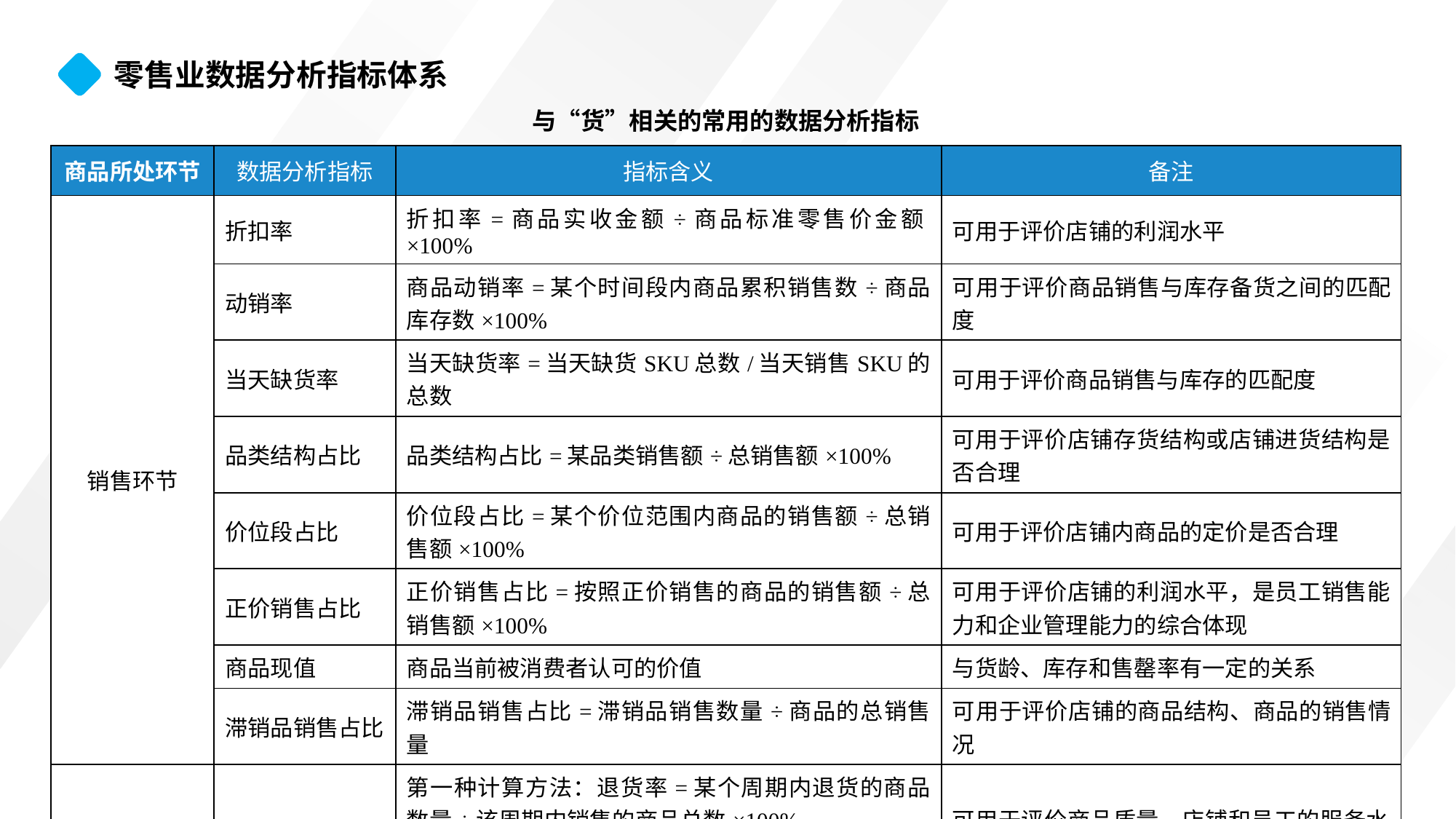

零售业数据分析指标体系

与“货”相关的常用的数据分析指标
| 商品所处环节 | 数据分析指标 | 指标含义 | 备注 |
| --- | --- | --- | --- |
| 销售环节 | 折扣率 | 折扣率=商品实收金额÷商品标准零售价金额×100% | 可用于评价店铺的利润水平 |
|  | 动销率 | 商品动销率=某个时间段内商品累积销售数÷商品库存数×100% | 可用于评价商品销售与库存备货之间的匹配度 |
|  | 当天缺货率 | 当天缺货率=当天缺货SKU总数/当天销售SKU的总数 | 可用于评价商品销售与库存的匹配度 |
|  | 品类结构占比 | 品类结构占比=某品类销售额÷总销售额×100% | 可用于评价店铺存货结构或店铺进货结构是否合理 |
|  | 价位段占比 | 价位段占比=某个价位范围内商品的销售额÷总销售额×100% | 可用于评价店铺内商品的定价是否合理 |
|  | 正价销售占比 | 正价销售占比=按照正价销售的商品的销售额÷总销售额×100% | 可用于评价店铺的利润水平，是员工销售能力和企业管理能力的综合体现 |
|  | 商品现值 | 商品当前被消费者认可的价值 | 与货龄、库存和售罄率有一定的关系 |
|  | 滞销品销售占比 | 滞销品销售占比=滞销品销售数量÷商品的总销售量 | 可用于评价店铺的商品结构、商品的销售情况 |
| 售后环节 | 退货率 | 第一种计算方法：退货率=某个周期内退货的商品数量÷该周期内销售的商品总数×100% 第二种计算方法：退货率=某个周期内退货的订单数量÷该周期内达成交易的订单总数量×100% | 可用于评价商品质量、店铺和员工的服务水 平等 |
|  | 残损率 | 残损率=残损商品数÷商品总数×100% | 是分析店铺销售利润的指标之一，也是分析供应链工作质量和效率的指标之一 |